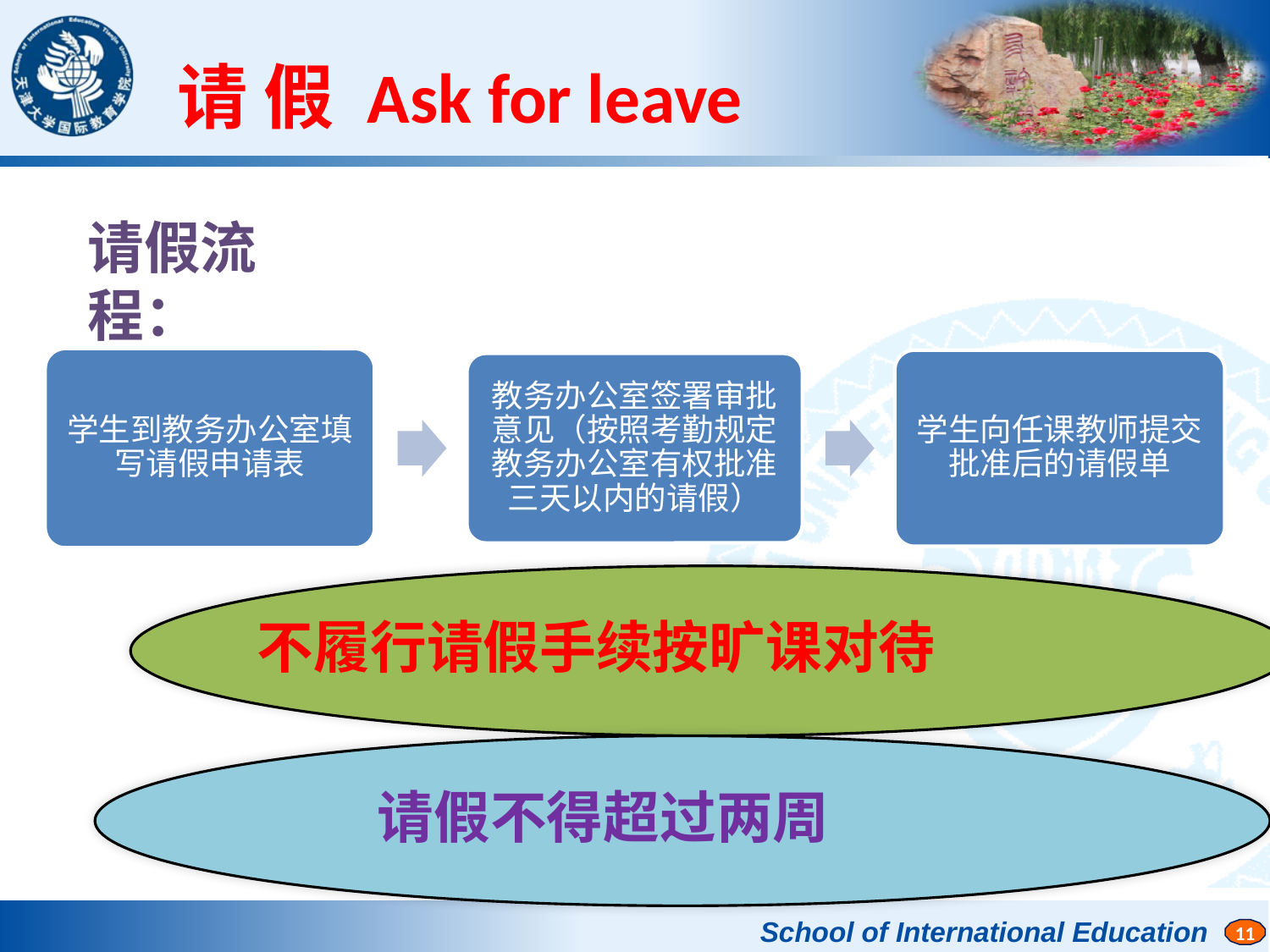

请 假 Ask for leave
学生到教务办公室填写请假申请表

教务办公室签署审批意见（按照考勤规定教务办公室有权批准三天以内的请假）

学生向任课教师提交批准后的请假单
请假流程：

不履行请假手续按旷课对待

请假不得超过两周